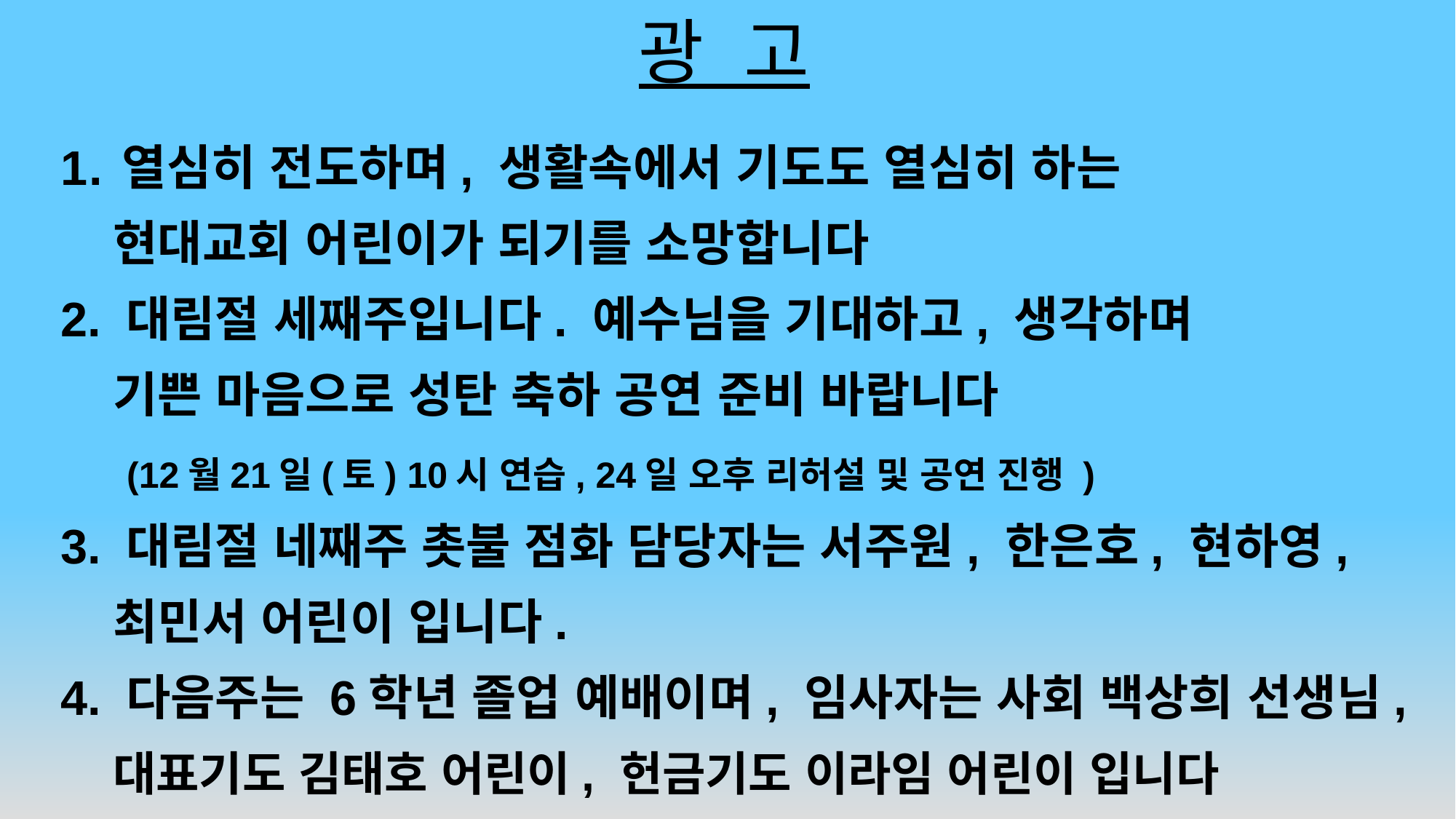

# 광  고
열심히 전도하며, 생활속에서 기도도 열심히 하는
   현대교회 어린이가 되기를 소망합니다
2. 대림절 세째주입니다. 예수님을 기대하고, 생각하며
   기쁜 마음으로 성탄 축하 공연 준비 바랍니다
    (12월21일(토) 10시 연습, 24일 오후 리허설 및 공연 진행 )
3. 대림절 네째주 촛불 점화 담당자는 서주원, 한은호, 현하영,
   최민서 어린이 입니다.
4. 다음주는 6학년 졸업 예배이며, 임사자는 사회 백상희 선생님,
   대표기도 김태호 어린이, 헌금기도 이라임 어린이 입니다